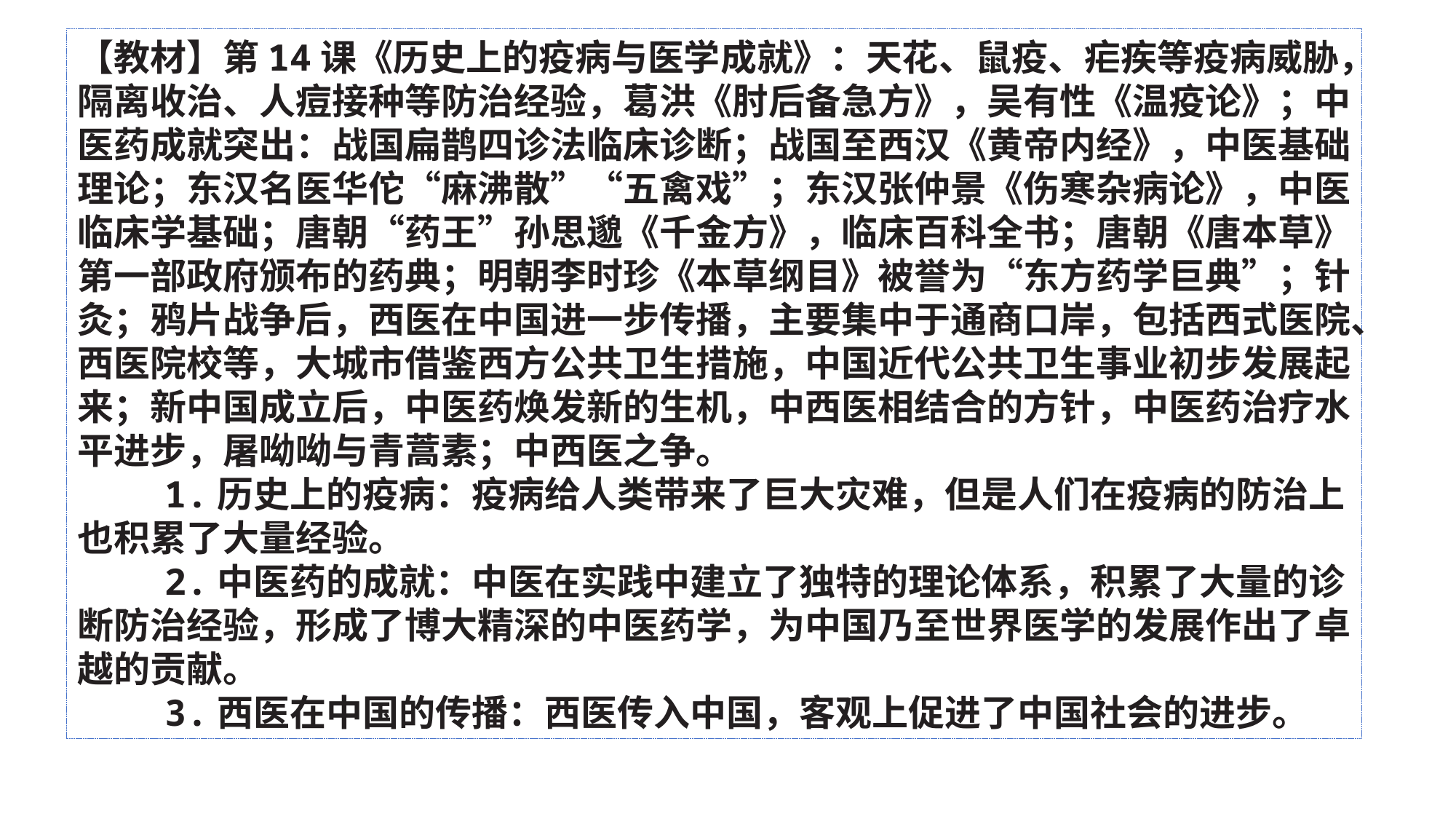

【教材】第14课《历史上的疫病与医学成就》：天花、鼠疫、疟疾等疫病威胁，隔离收治、人痘接种等防治经验，葛洪《肘后备急方》，吴有性《温疫论》；中医药成就突出：战国扁鹊四诊法临床诊断；战国至西汉《黄帝内经》，中医基础理论；东汉名医华佗“麻沸散”“五禽戏”；东汉张仲景《伤寒杂病论》，中医临床学基础；唐朝“药王”孙思邈《千金方》，临床百科全书；唐朝《唐本草》第一部政府颁布的药典；明朝李时珍《本草纲目》被誉为“东方药学巨典”；针灸；鸦片战争后，西医在中国进一步传播，主要集中于通商口岸，包括西式医院、西医院校等，大城市借鉴西方公共卫生措施，中国近代公共卫生事业初步发展起来；新中国成立后，中医药焕发新的生机，中西医相结合的方针，中医药治疗水平进步，屠呦呦与青蒿素；中西医之争。
    1.历史上的疫病：疫病给人类带来了巨大灾难，但是人们在疫病的防治上也积累了大量经验。
    2.中医药的成就：中医在实践中建立了独特的理论体系，积累了大量的诊断防治经验，形成了博大精深的中医药学，为中国乃至世界医学的发展作出了卓越的贡献。
    3.西医在中国的传播：西医传入中国，客观上促进了中国社会的进步。